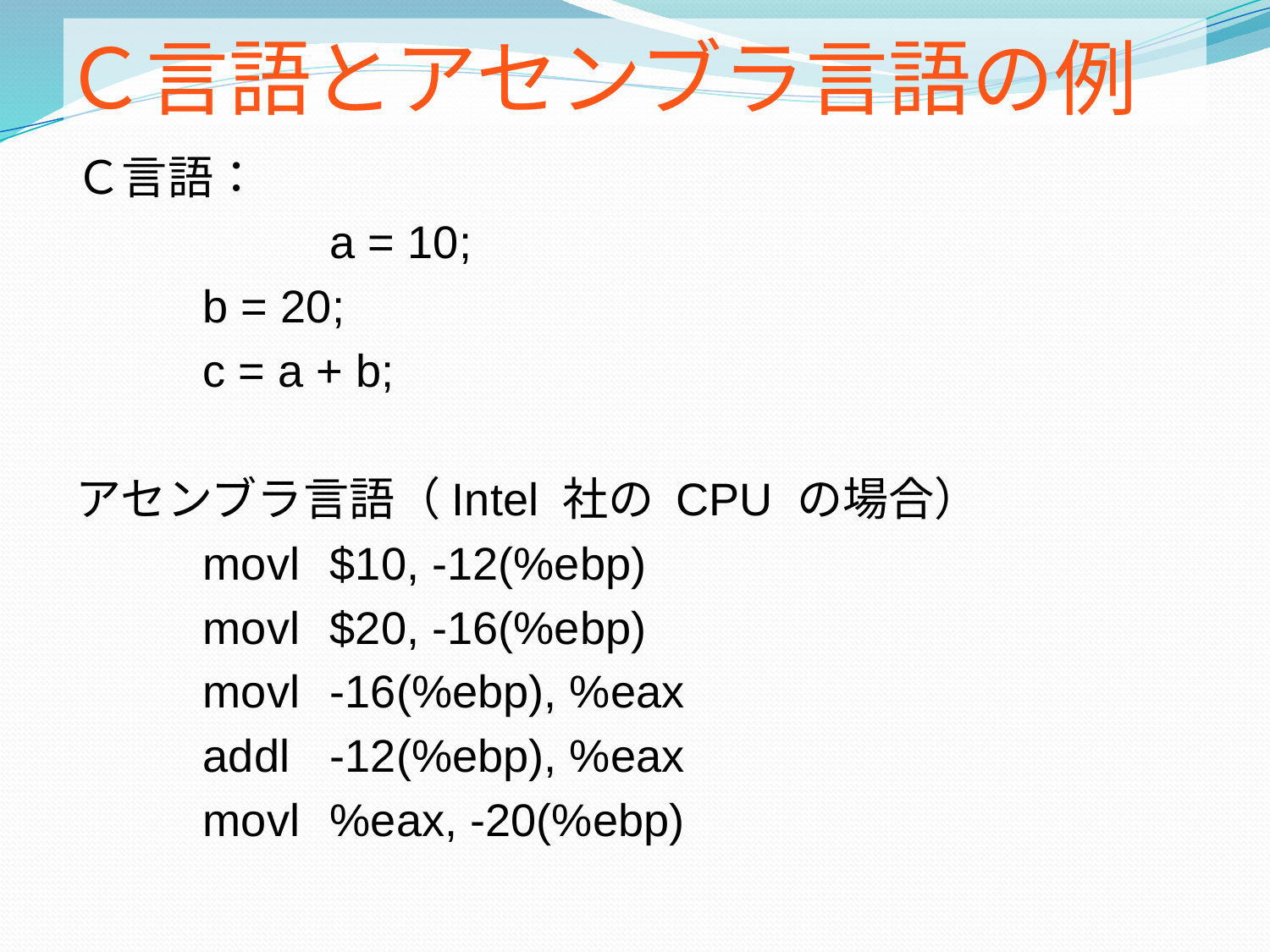

# Ｃ言語とアセンブラ言語の例
Ｃ言語：
		a = 10;
	b = 20;
	c = a + b;

アセンブラ言語（Intel 社の CPU の場合）
	movl	$10, -12(%ebp)
	movl	$20, -16(%ebp)
	movl	-16(%ebp), %eax
	addl	-12(%ebp), %eax
	movl	%eax, -20(%ebp)